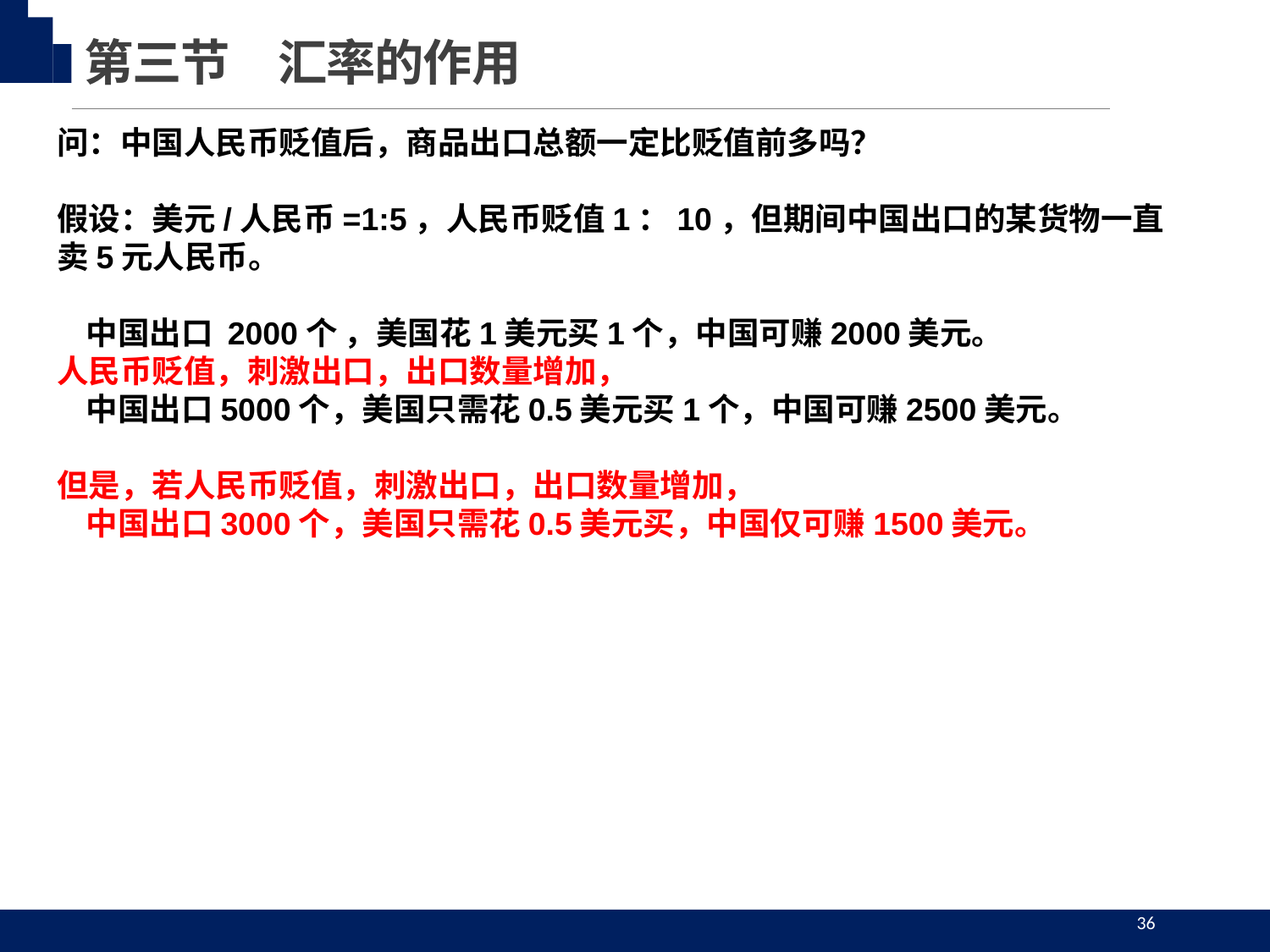

第三节　汇率的作用
问：中国人民币贬值后，商品出口总额一定比贬值前多吗？

假设：美元/人民币=1:5，人民币贬值1：10，但期间中国出口的某货物一直卖5元人民币。

   中国出口 2000个 ，美国花1美元买1个，中国可赚2000美元。
人民币贬值，刺激出口，出口数量增加，
   中国出口5000个，美国只需花0.5美元买1个，中国可赚2500美元。

但是，若人民币贬值，刺激出口，出口数量增加，
   中国出口3000个，美国只需花0.5美元买，中国仅可赚1500美元。
36